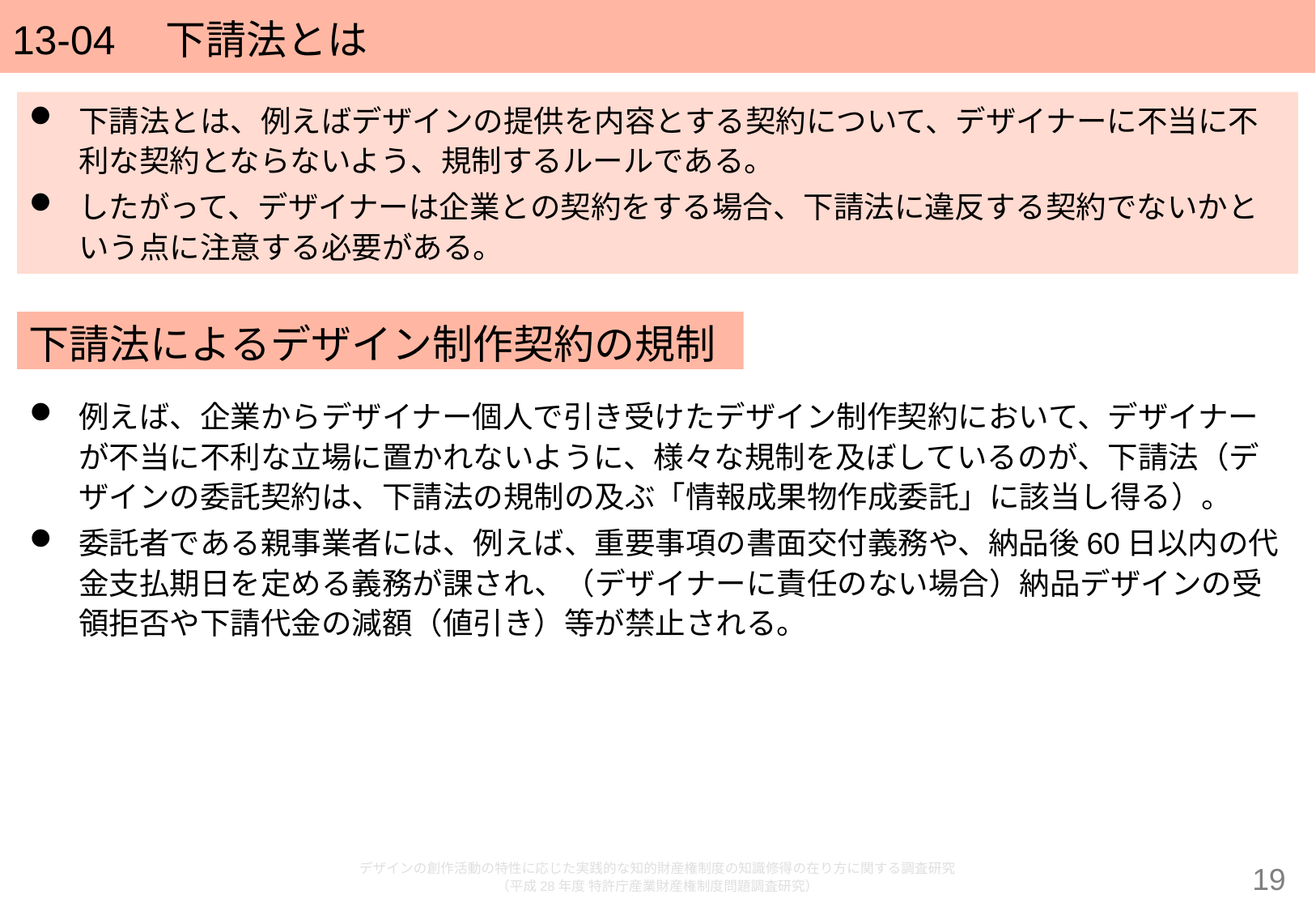

# 13-04　下請法とは
下請法とは、例えばデザインの提供を内容とする契約について、デザイナーに不当に不利な契約とならないよう、規制するルールである。
したがって、デザイナーは企業との契約をする場合、下請法に違反する契約でないかという点に注意する必要がある。
下請法によるデザイン制作契約の規制
例えば、企業からデザイナー個人で引き受けたデザイン制作契約において、デザイナーが不当に不利な立場に置かれないように、様々な規制を及ぼしているのが、下請法（デザインの委託契約は、下請法の規制の及ぶ「情報成果物作成委託」に該当し得る）。
委託者である親事業者には、例えば、重要事項の書面交付義務や、納品後60日以内の代金支払期日を定める義務が課され、（デザイナーに責任のない場合）納品デザインの受領拒否や下請代金の減額（値引き）等が禁止される。
デザインの創作活動の特性に応じた実践的な知的財産権制度の知識修得の在り方に関する調査研究
（平成28年度 特許庁産業財産権制度問題調査研究）
19